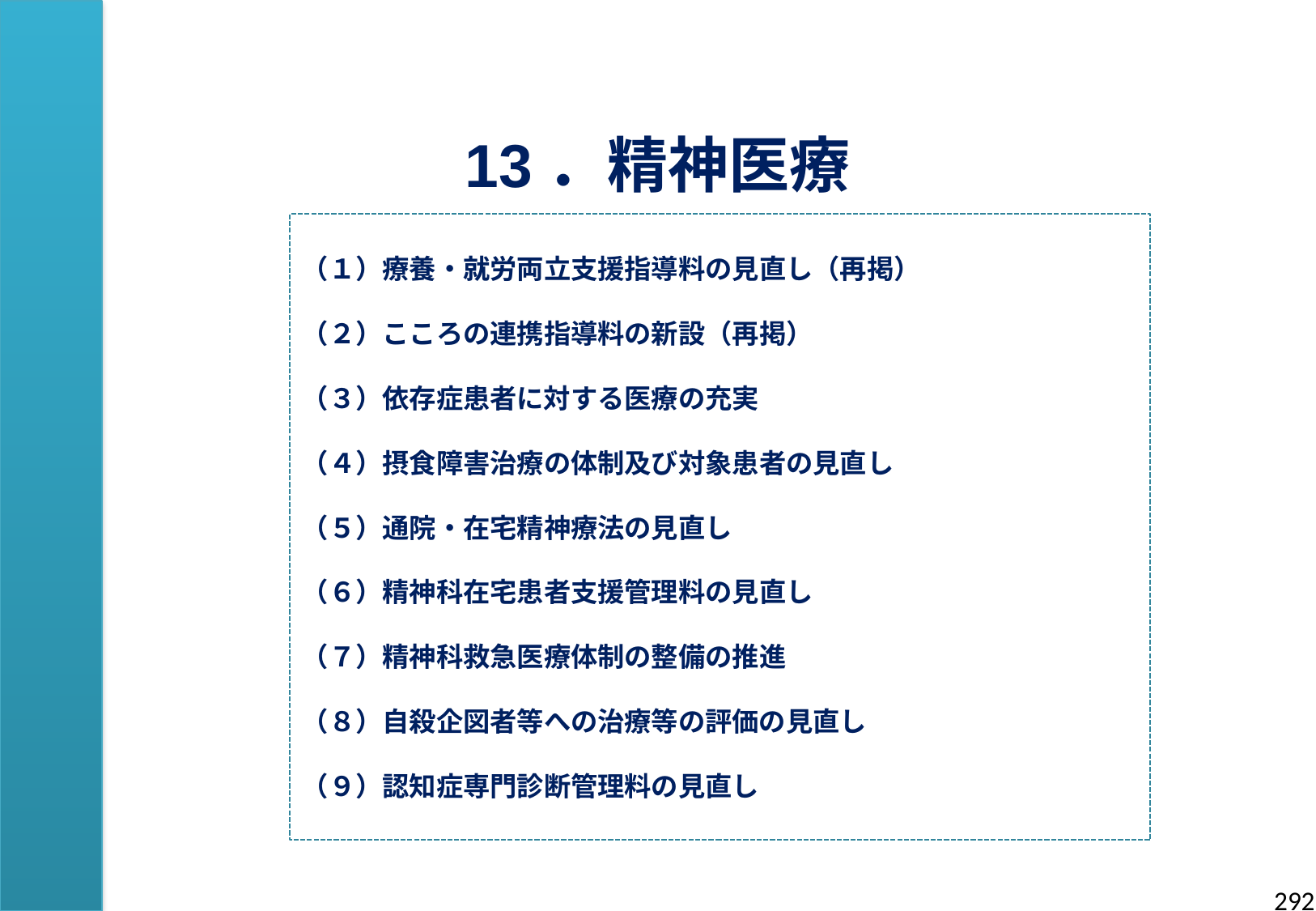

13．精神医療

（１）療養・就労両立支援指導料の見直し（再掲）

（２）こころの連携指導料の新設（再掲）

（３）依存症患者に対する医療の充実

（４）摂食障害治療の体制及び対象患者の見直し

（５）通院・在宅精神療法の見直し

（６）精神科在宅患者支援管理料の見直し

（７）精神科救急医療体制の整備の推進

（８）自殺企図者等への治療等の評価の見直し

（９）認知症専門診断管理料の見直し

292